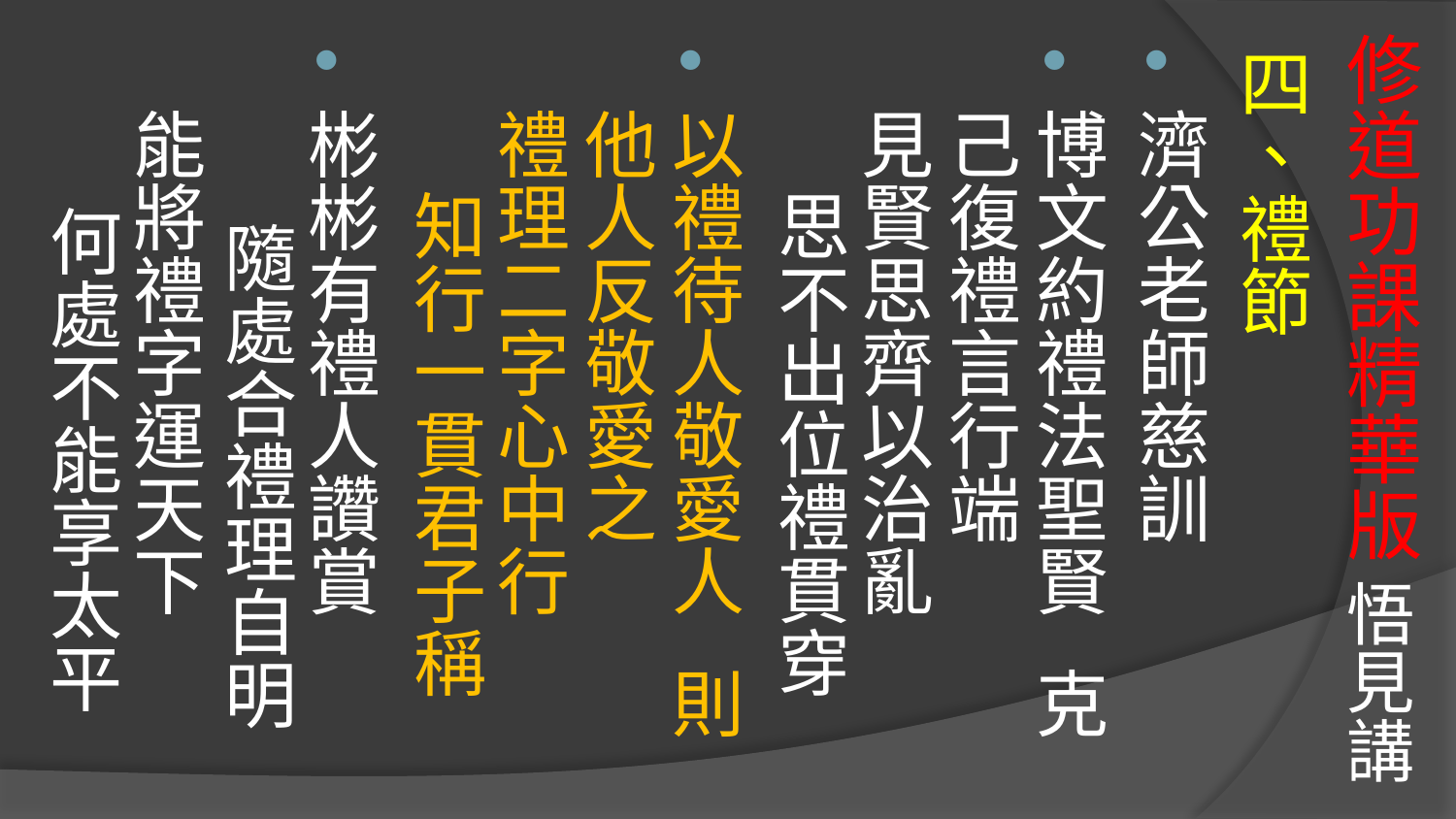

# 修道功課精華版 悟見講
四、禮節
濟公老師慈訓
博文約禮法聖賢   克己復禮言行端
見賢思齊以治亂                思不出位禮貫穿
以禮待人敬愛人   則他人反敬愛之
禮理二字心中行                知行一貫君子稱
彬彬有禮人讚賞                  隨處合禮理自明
能將禮字運天下                 何處不能享太平